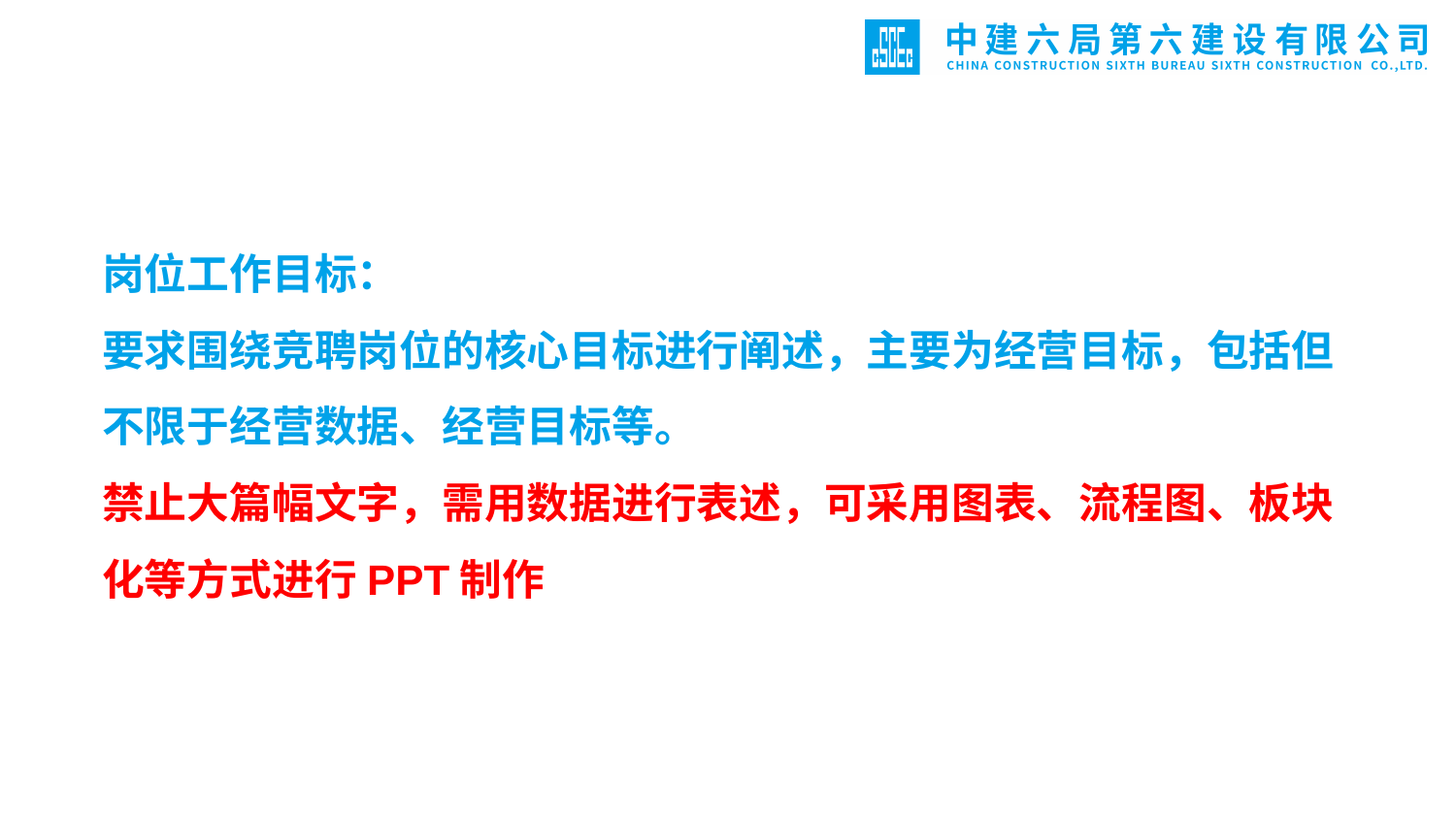

岗位工作目标：
要求围绕竞聘岗位的核心目标进行阐述，主要为经营目标，包括但不限于经营数据、经营目标等。
禁止大篇幅文字，需用数据进行表述，可采用图表、流程图、板块化等方式进行PPT制作